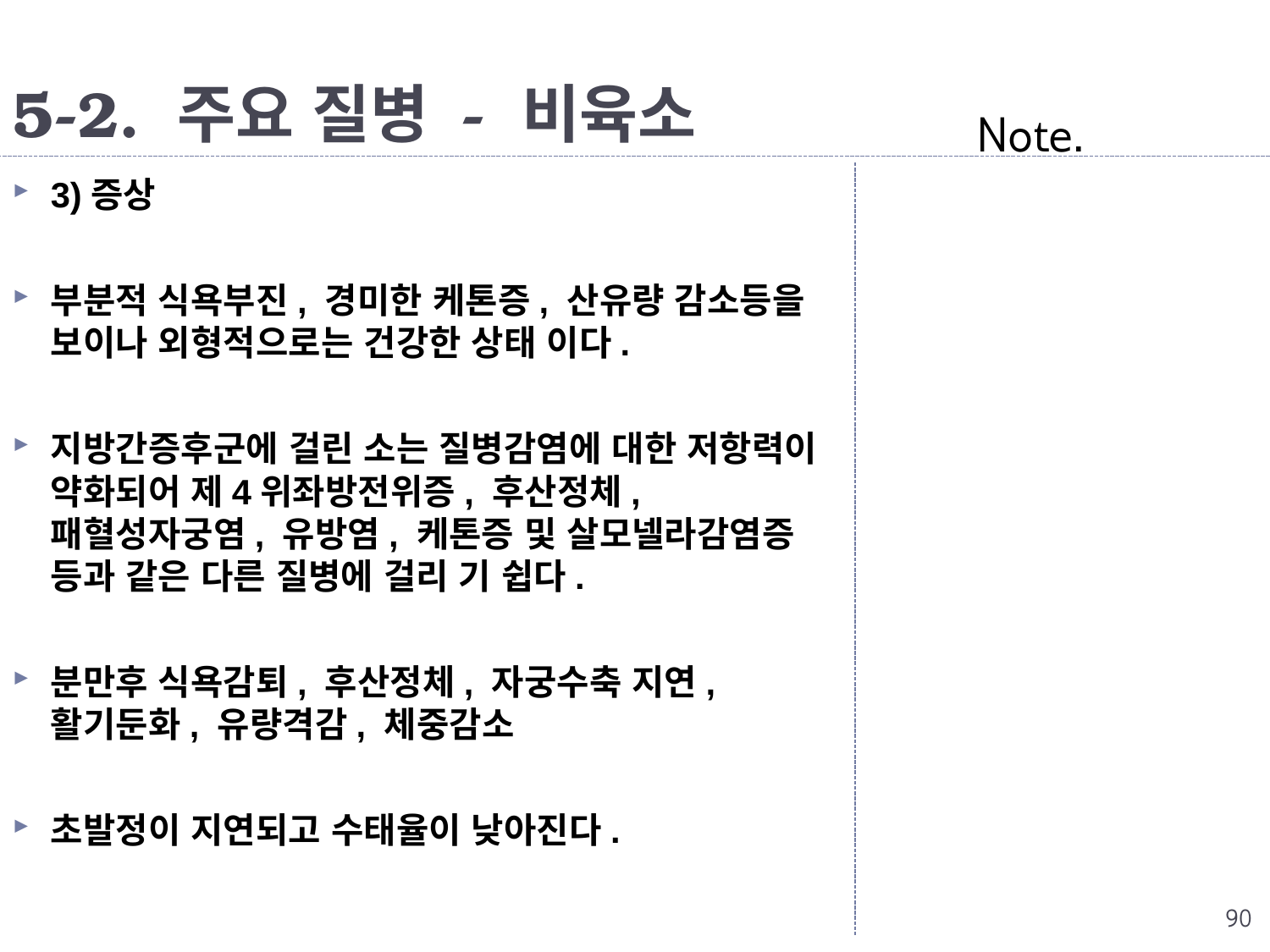

# 5-2. 주요 질병 - 비육소
Note.

3)증상

부분적 식욕부진, 경미한 케톤증, 산유량 감소등을 보이나 외형적으로는 건강한 상태 이다.

지방간증후군에 걸린 소는 질병감염에 대한 저항력이 약화되어 제4위좌방전위증, 후산정체, 패혈성자궁염, 유방염, 케톤증 및 살모넬라감염증 등과 같은 다른 질병에 걸리 기 쉽다.

분만후 식욕감퇴, 후산정체, 자궁수축 지연, 활기둔화, 유량격감, 체중감소

초발정이 지연되고 수태율이 낮아진다.
90